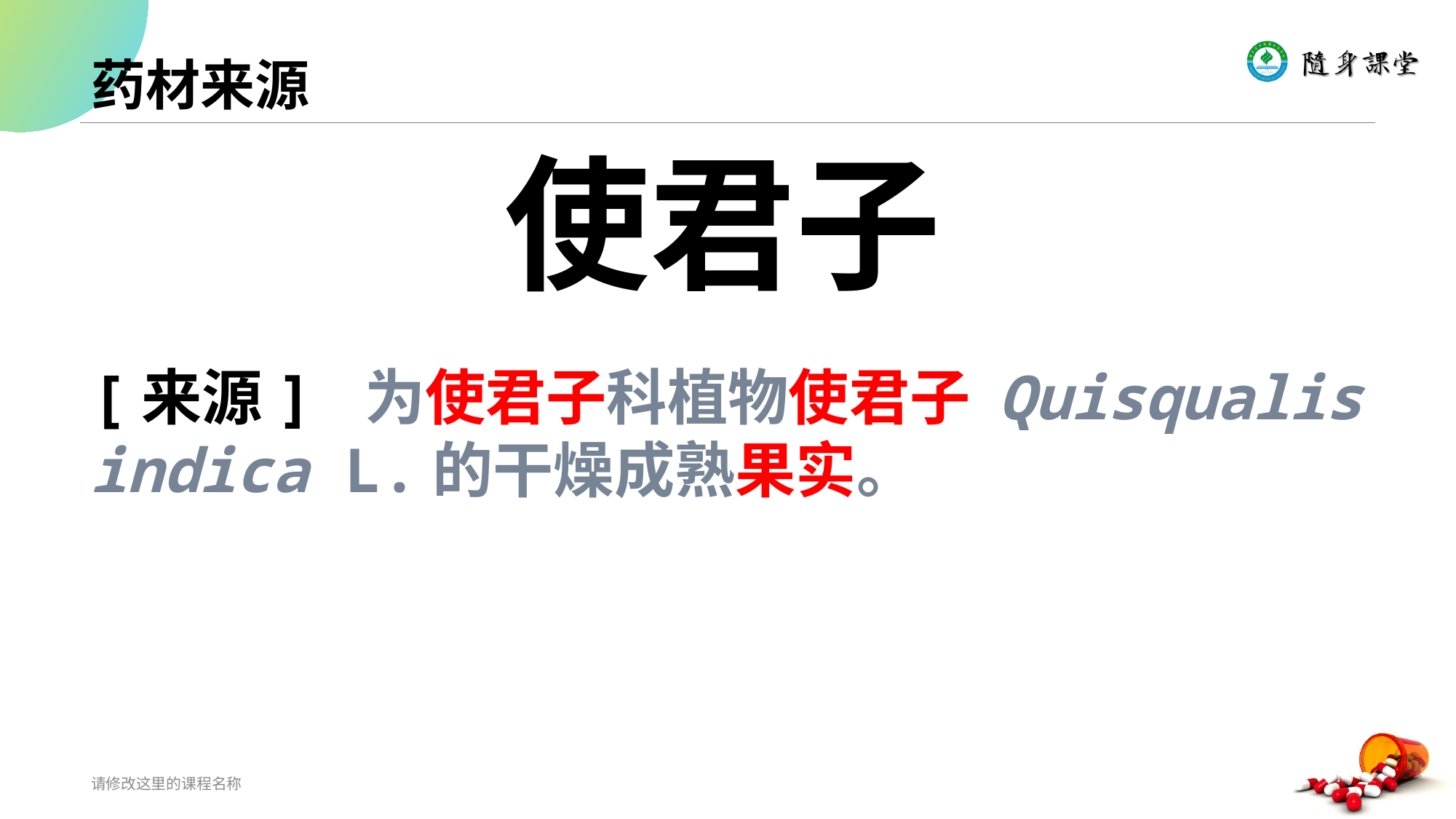

# 药材来源
 使君子

[来源] 为使君子科植物使君子 Quisqualis indica L.的干燥成熟果实。
请修改这里的课程名称
4